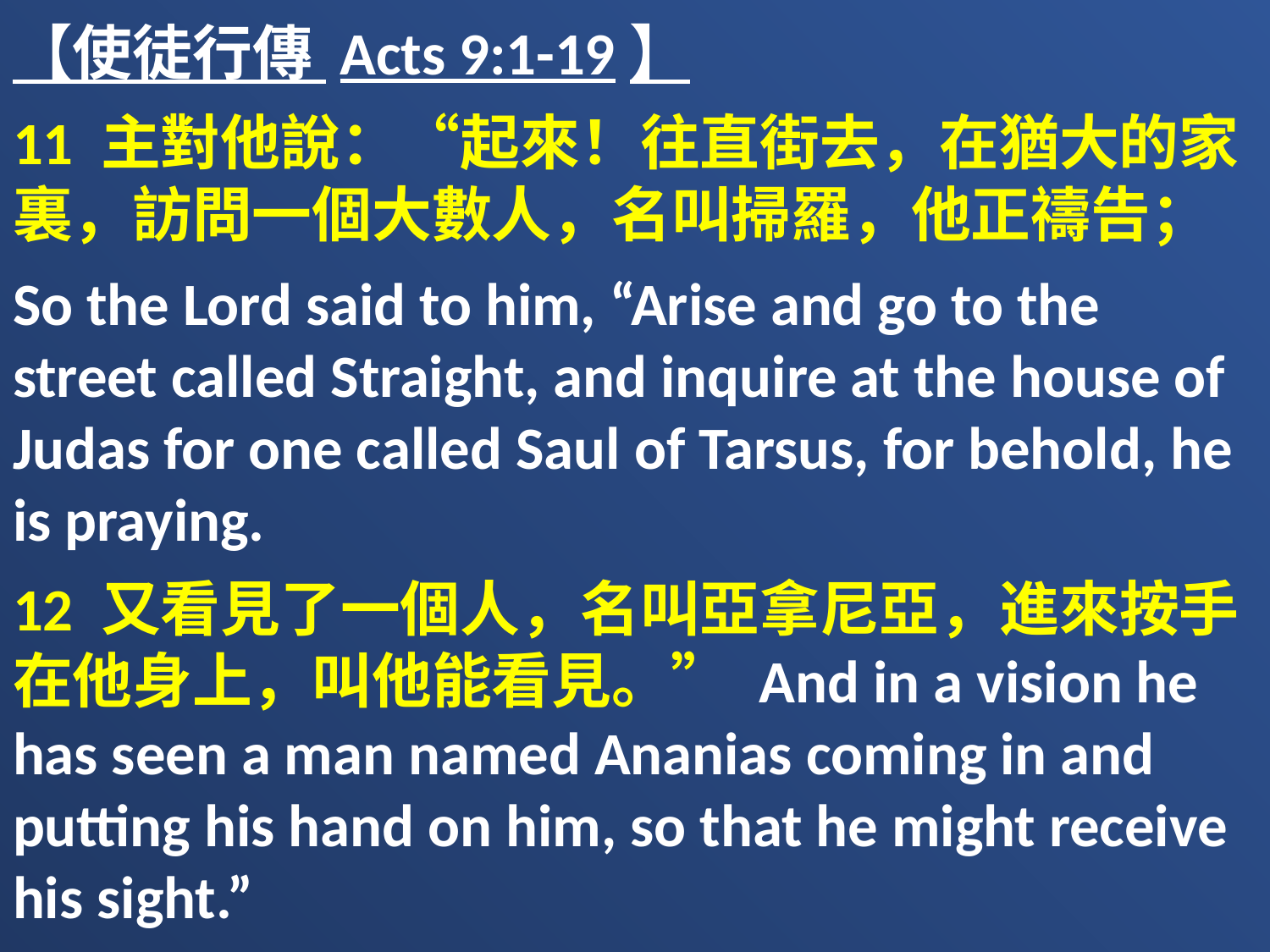

【使徒行傳 Acts 9:1-19】
11 主對他說：“起來！往直街去，在猶大的家裏，訪問一個大數人，名叫掃羅，他正禱告；
So the Lord said to him, “Arise and go to the street called Straight, and inquire at the house of Judas for one called Saul of Tarsus, for behold, he is praying.
12 又看見了一個人，名叫亞拿尼亞，進來按手在他身上，叫他能看見。” And in a vision he has seen a man named Ananias coming in and putting his hand on him, so that he might receive his sight.”